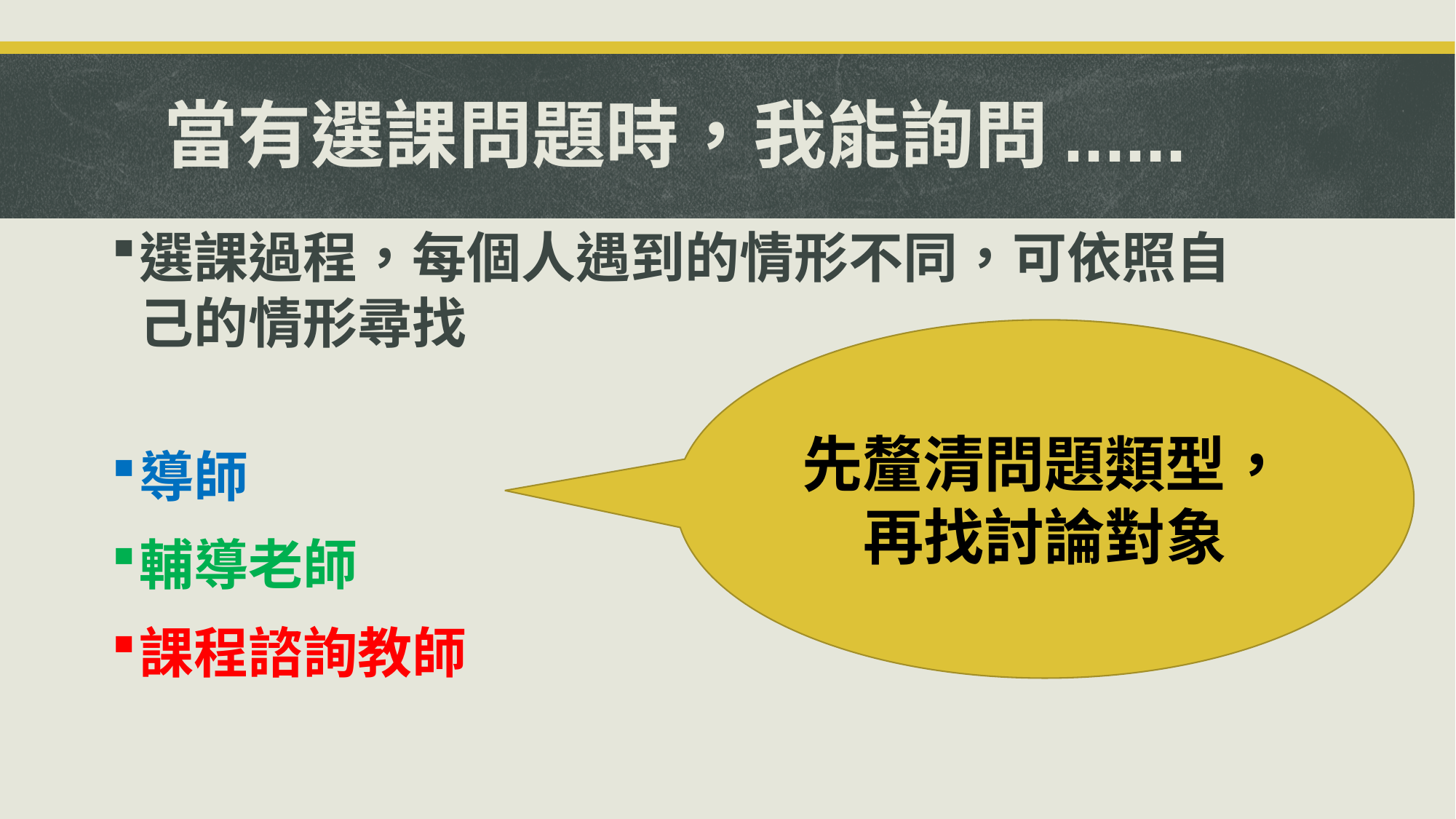

# 當有選課問題時，我能詢問......
選課過程，每個人遇到的情形不同，可依照自己的情形尋找
導師
輔導老師
課程諮詢教師

先釐清問題類型，再找討論對象